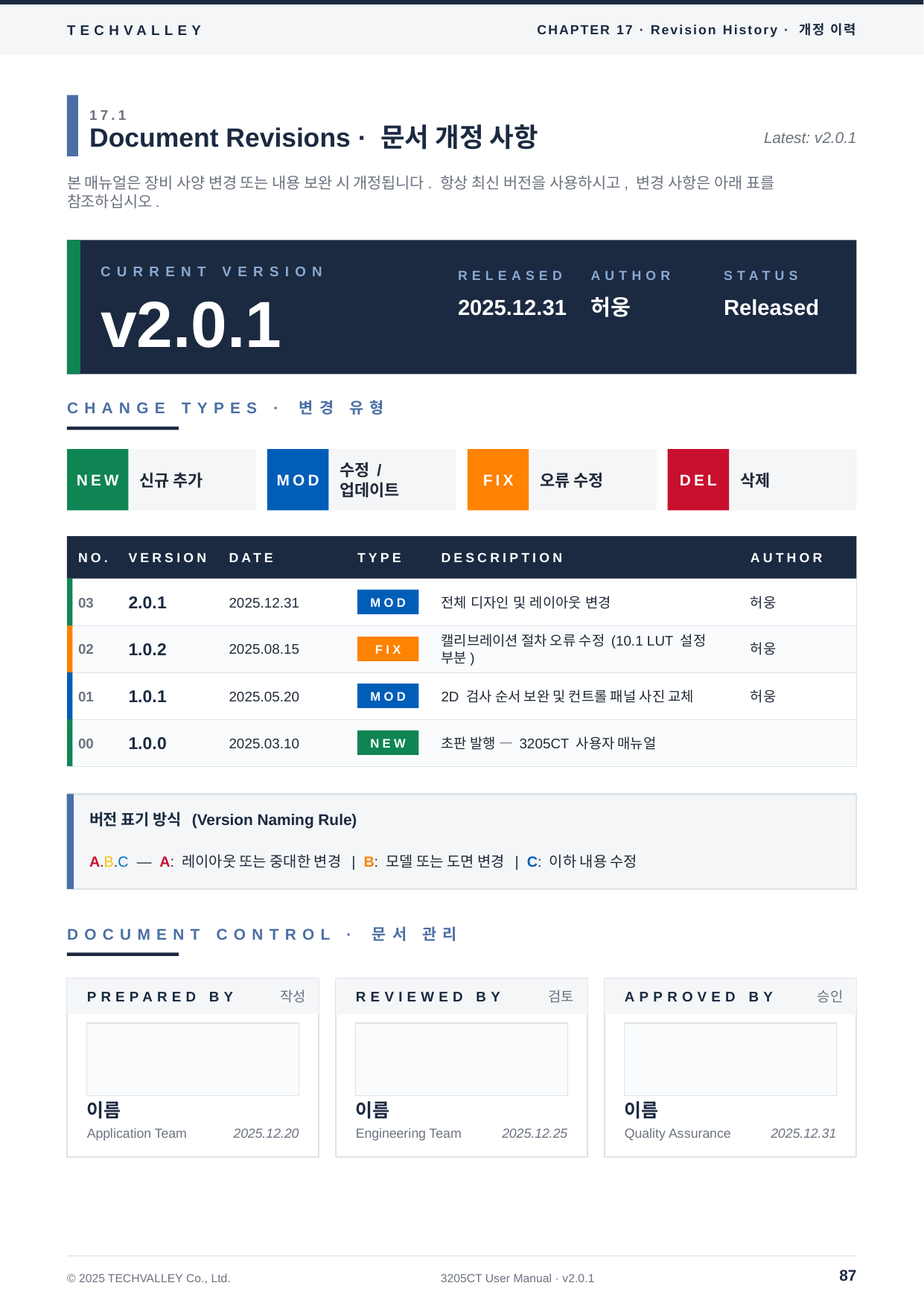

TECHVALLEY
CHAPTER 17 · Revision History · 개정 이력

17.1
Document Revisions · 문서 개정 사항
Latest: v2.0.1
본 매뉴얼은 장비 사양 변경 또는 내용 보완 시 개정됩니다. 항상 최신 버전을 사용하시고, 변경 사항은 아래 표를 참조하십시오.

CURRENT VERSION
RELEASED
AUTHOR
STATUS
v2.0.1
2025.12.31
허웅
Released
CHANGE TYPES · 변경 유형

NEW
신규 추가

MOD
수정 / 업데이트

FIX
오류 수정

DEL
삭제

NO.
VERSION
DATE
TYPE
DESCRIPTION
AUTHOR

03
2.0.1
2025.12.31
전체 디자인 및 레이아웃 변경
허웅

MOD

02
1.0.2
2025.08.15
캘리브레이션 절차 오류 수정 (10.1 LUT 설정 부분)
허웅

FIX

01
1.0.1
2025.05.20
2D 검사 순서 보완 및 컨트롤 패널 사진 교체
허웅

MOD

00
1.0.0
2025.03.10
초판 발행 — 3205CT 사용자 매뉴얼

NEW

버전 표기 방식  (Version Naming Rule)
A.B.C  —  A: 레이아웃 또는 중대한 변경  |  B: 모델 또는 도면 변경  |  C: 이하 내용 수정
DOCUMENT CONTROL · 문서 관리

PREPARED BY
작성

REVIEWED BY
검토

APPROVED BY
승인

이름
이름
이름
Application Team
2025.12.20
Engineering Team
2025.12.25
Quality Assurance
2025.12.31

87
© 2025 TECHVALLEY Co., Ltd.
3205CT User Manual · v2.0.1